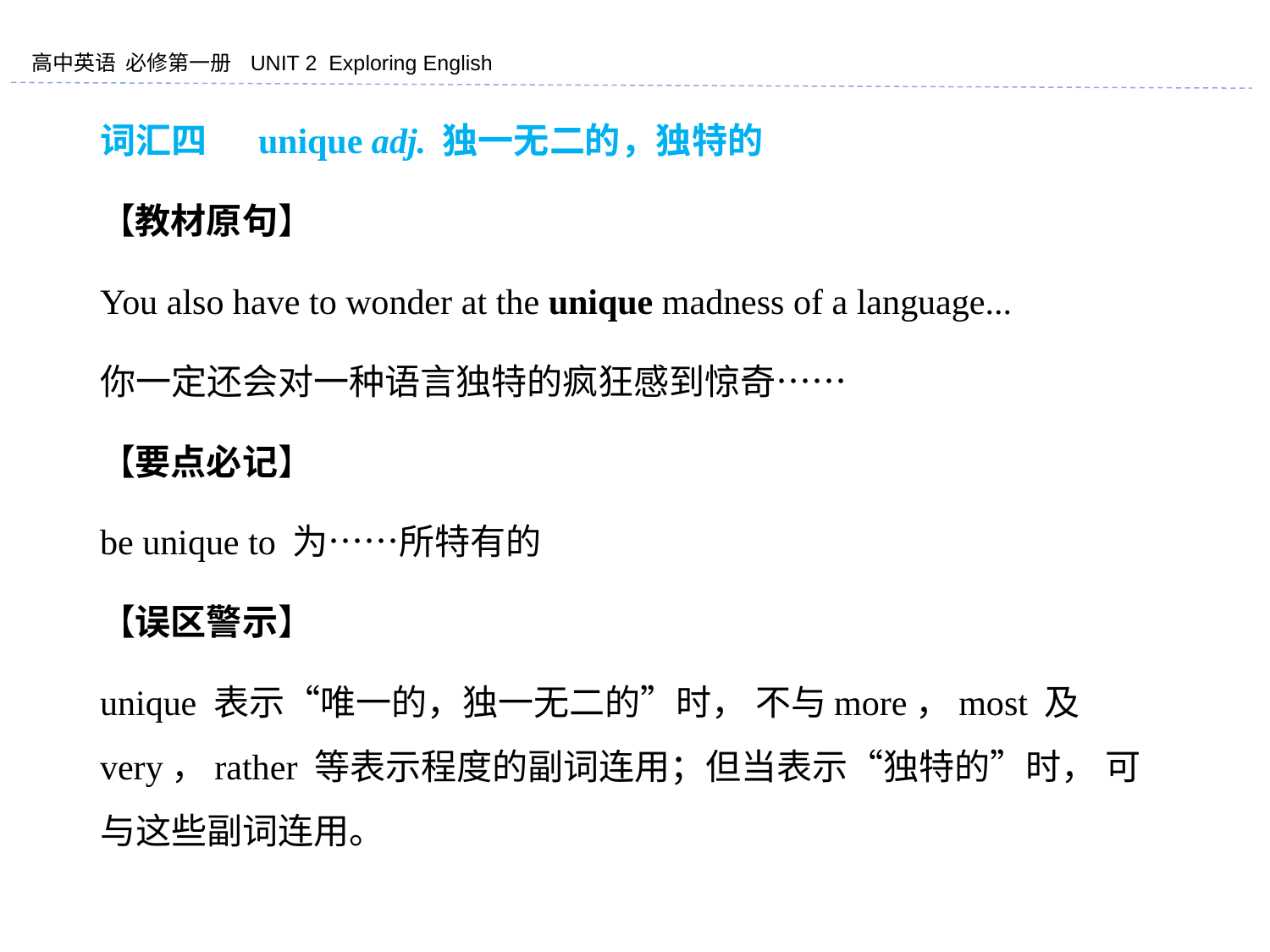

词汇四 　unique adj. 独一无二的，独特的
【教材原句】
You also have to wonder at the unique madness of a language...
你一定还会对一种语言独特的疯狂感到惊奇……
【要点必记】
be unique to 为……所特有的
【误区警示】
unique 表示“唯一的，独一无二的”时， 不与more，most 及very，rather 等表示程度的副词连用；但当表示“独特的”时， 可与这些副词连用。